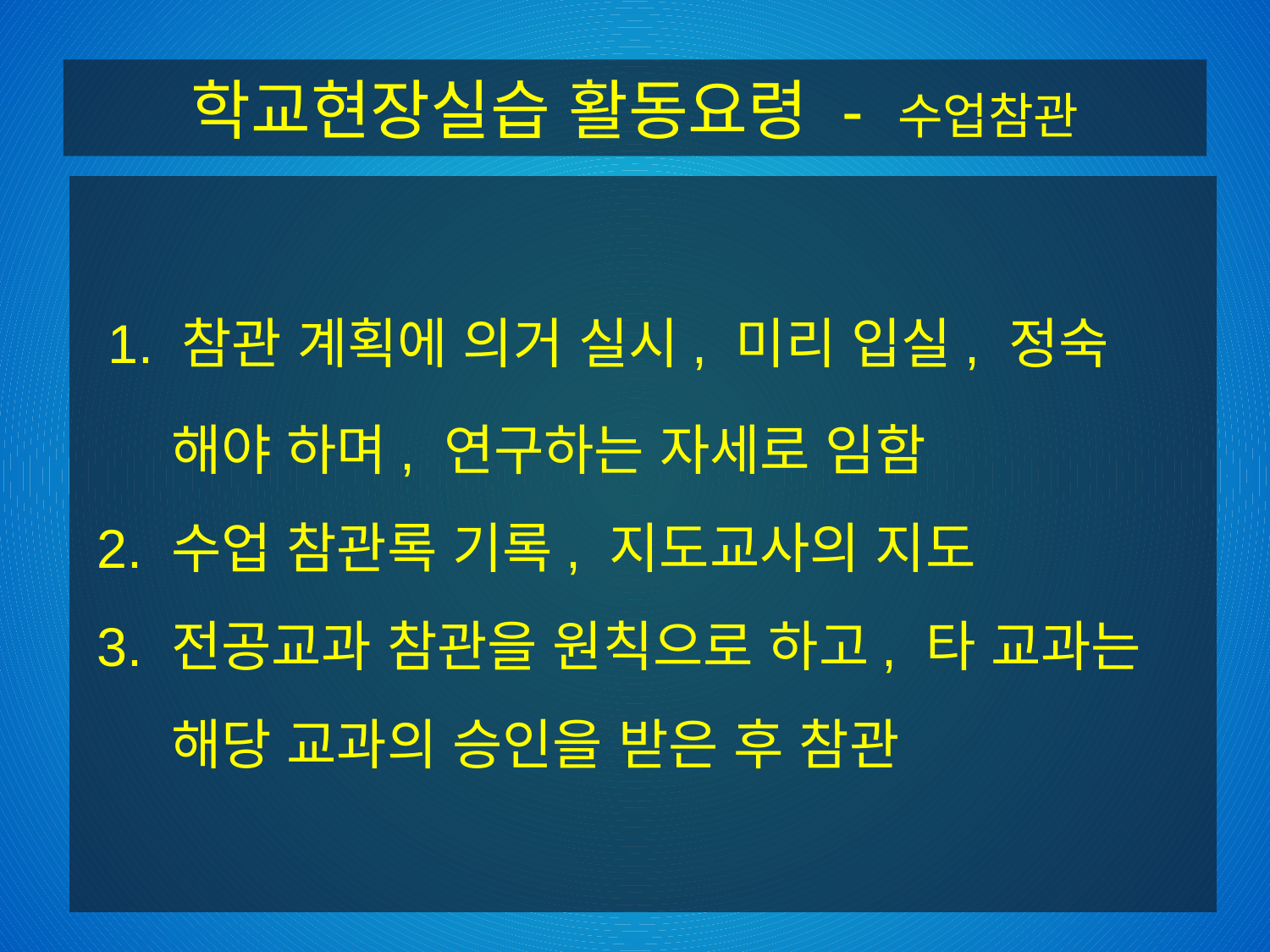

학교현장실습 활동요령 - 수업참관
 1. 참관 계획에 의거 실시, 미리 입실, 정숙
     해야 하며, 연구하는 자세로 임함
 2. 수업 참관록 기록, 지도교사의 지도
 3. 전공교과 참관을 원칙으로 하고, 타 교과는
     해당 교과의 승인을 받은 후 참관